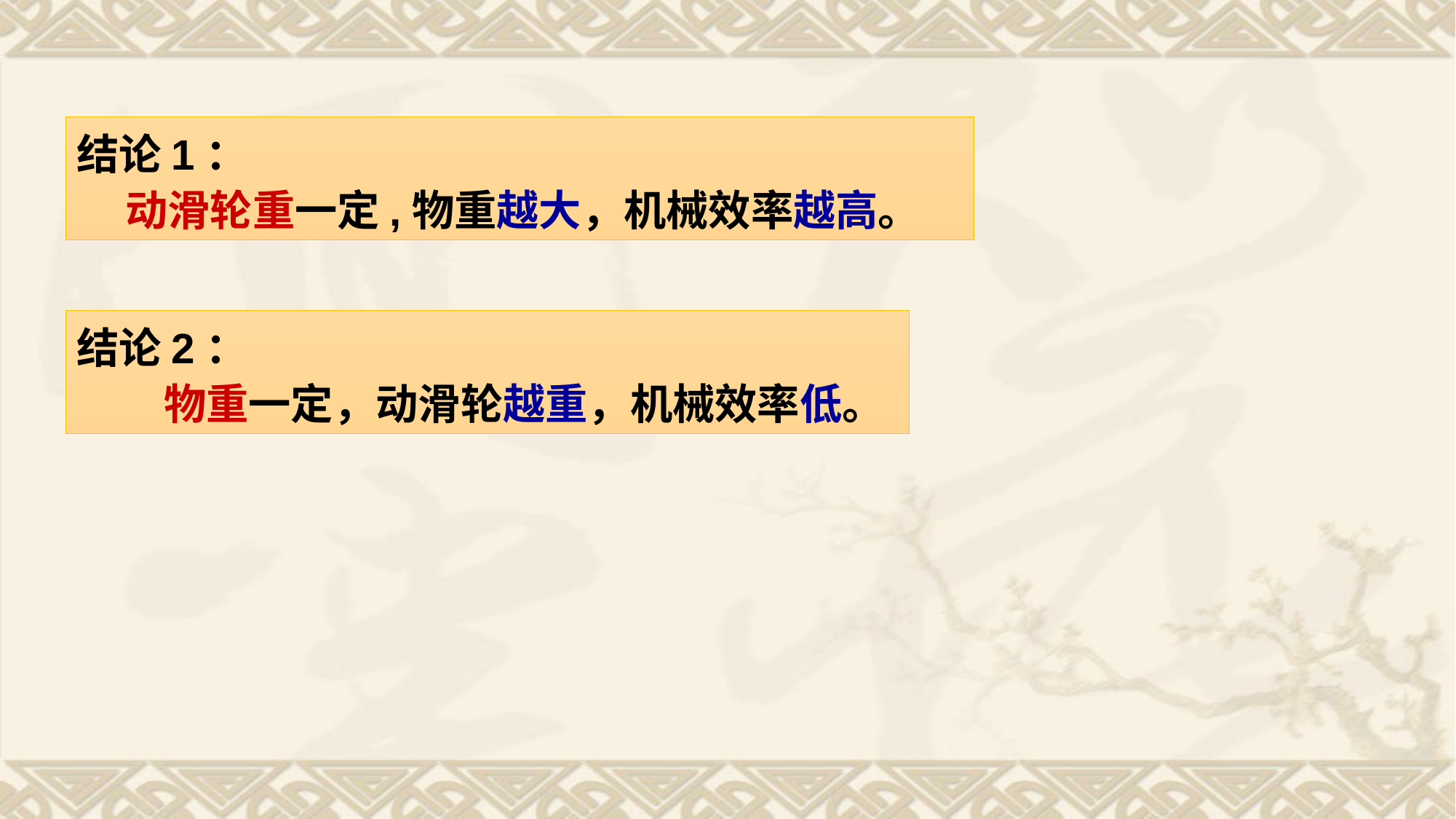

结论1：
    动滑轮重一定,物重越大，机械效率越高。
结论2：
        物重一定，动滑轮越重，机械效率低。